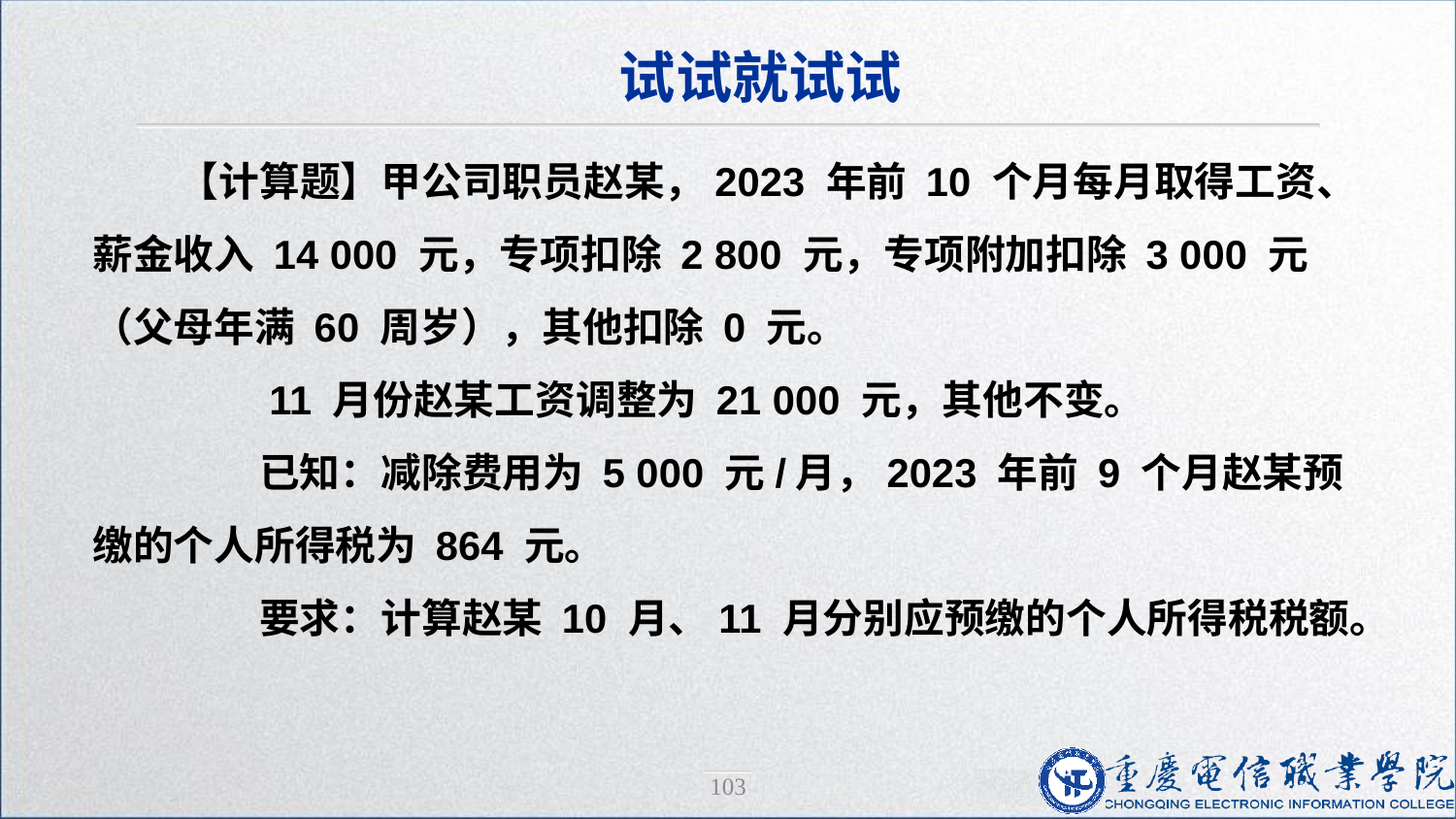

试试就试试
【计算题】甲公司职员赵某，2023 年前 10 个月每月取得工资、薪金收入 14 000 元，专项扣除 2 800 元，专项附加扣除 3 000 元（父母年满 60 周岁），其他扣除 0 元。
　　11 月份赵某工资调整为 21 000 元，其他不变。
　　已知：减除费用为 5 000 元/月，2023 年前 9 个月赵某预缴的个人所得税为 864 元。
　　要求：计算赵某 10 月、11 月分别应预缴的个人所得税税额。

103